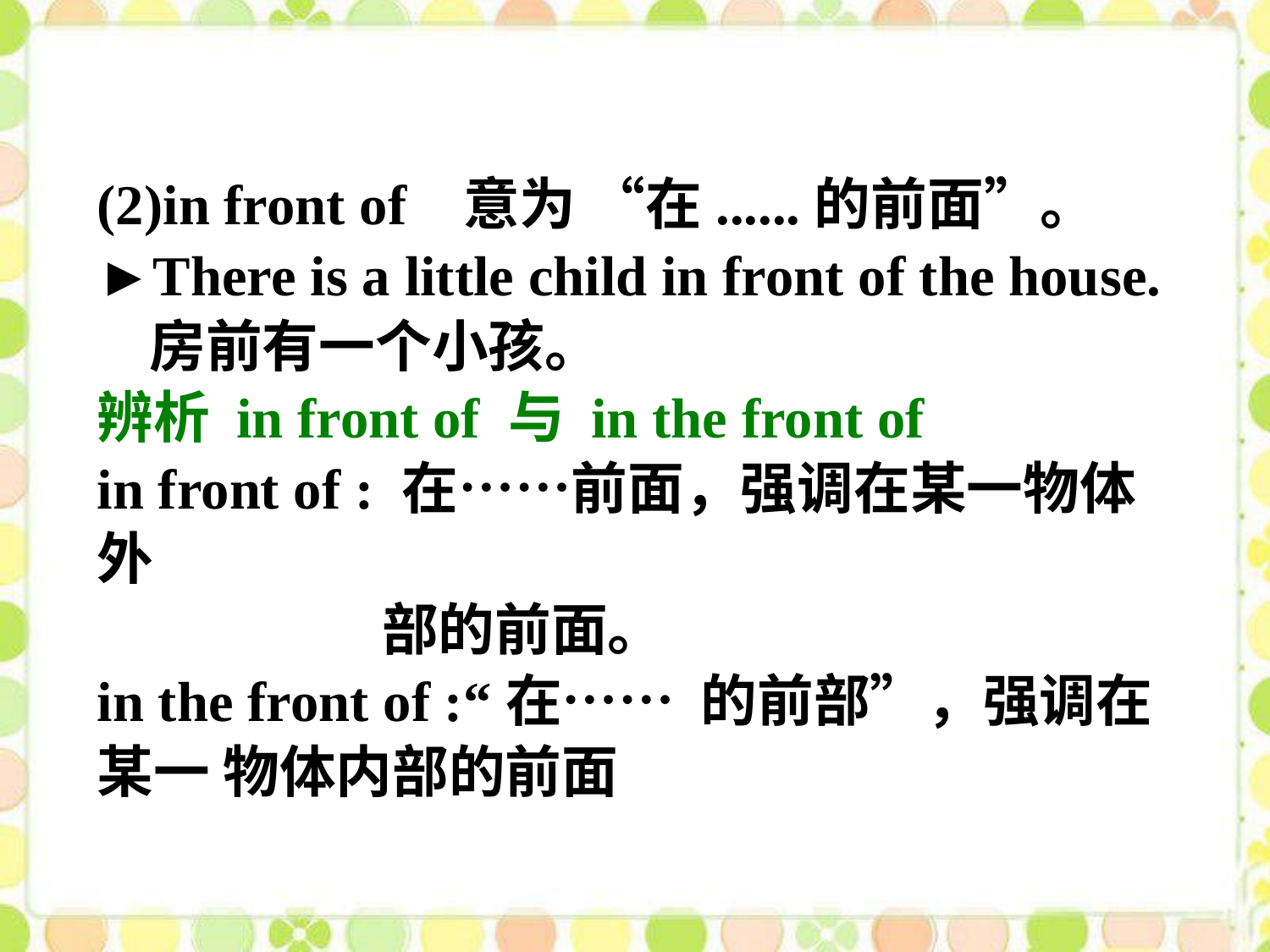

(2)in front of   意为 “在......的前面”。
►There is a little child in front of the house.
   房前有一个小孩。
辨析 in front of 与 in the front of
in front of : 在……前面，强调在某一物体外
                     部的前面。
in the front of :“在……  的前部”，强调在某一 物体内部的前面